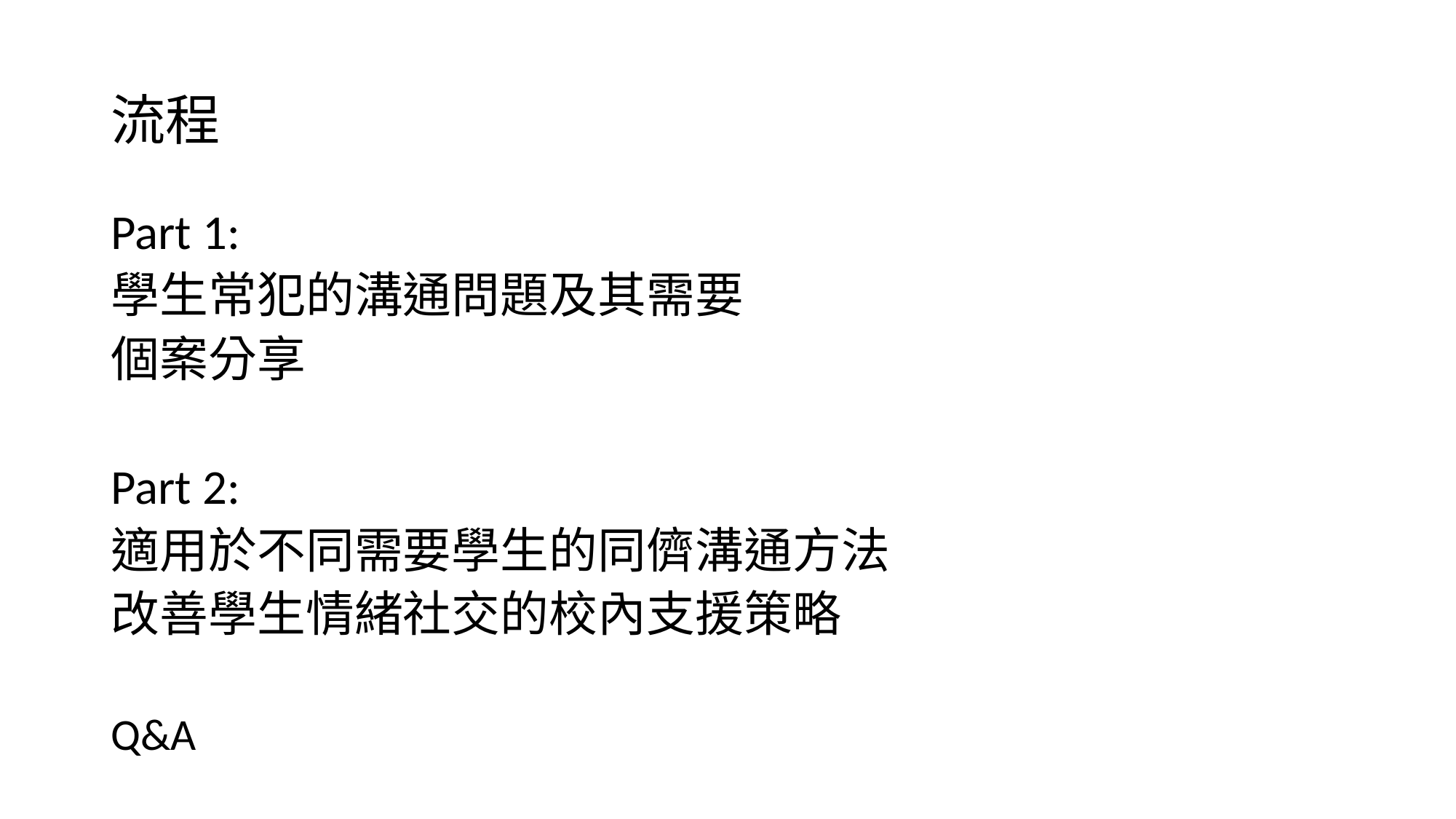

# 流程
Part 1:
學生常犯的溝通問題及其需要
個案分享

Part 2:
適用於不同需要學生的同儕溝通方法
改善學生情緒社交的校內支援策略

Q&A